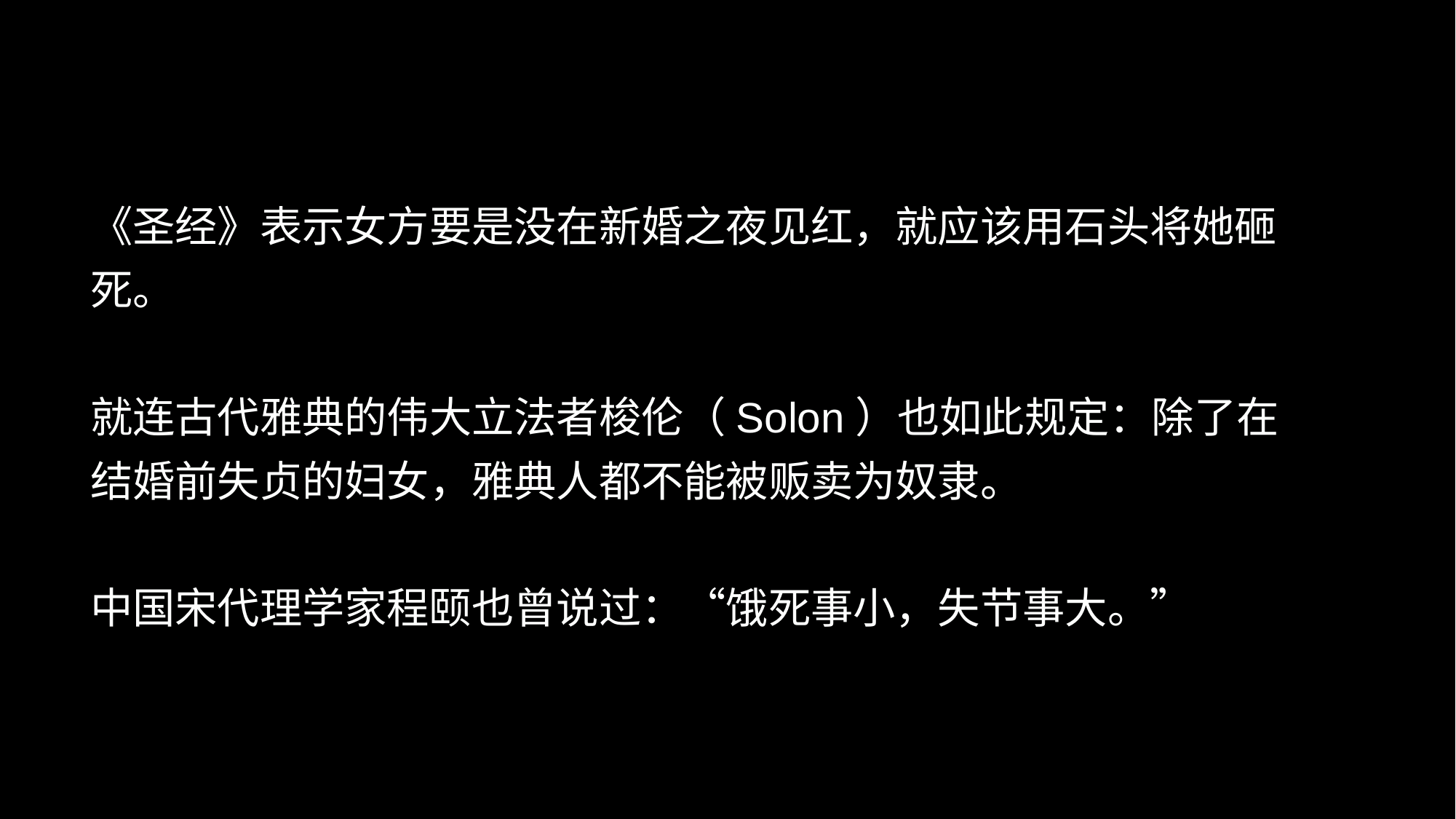

#
《圣经》表示女方要是没在新婚之夜见红，就应该用石头将她砸死。

就连古代雅典的伟大立法者梭伦（Solon）也如此规定：除了在结婚前失贞的妇女，雅典人都不能被贩卖为奴隶。

中国宋代理学家程颐也曾说过：“饿死事小，失节事大。”